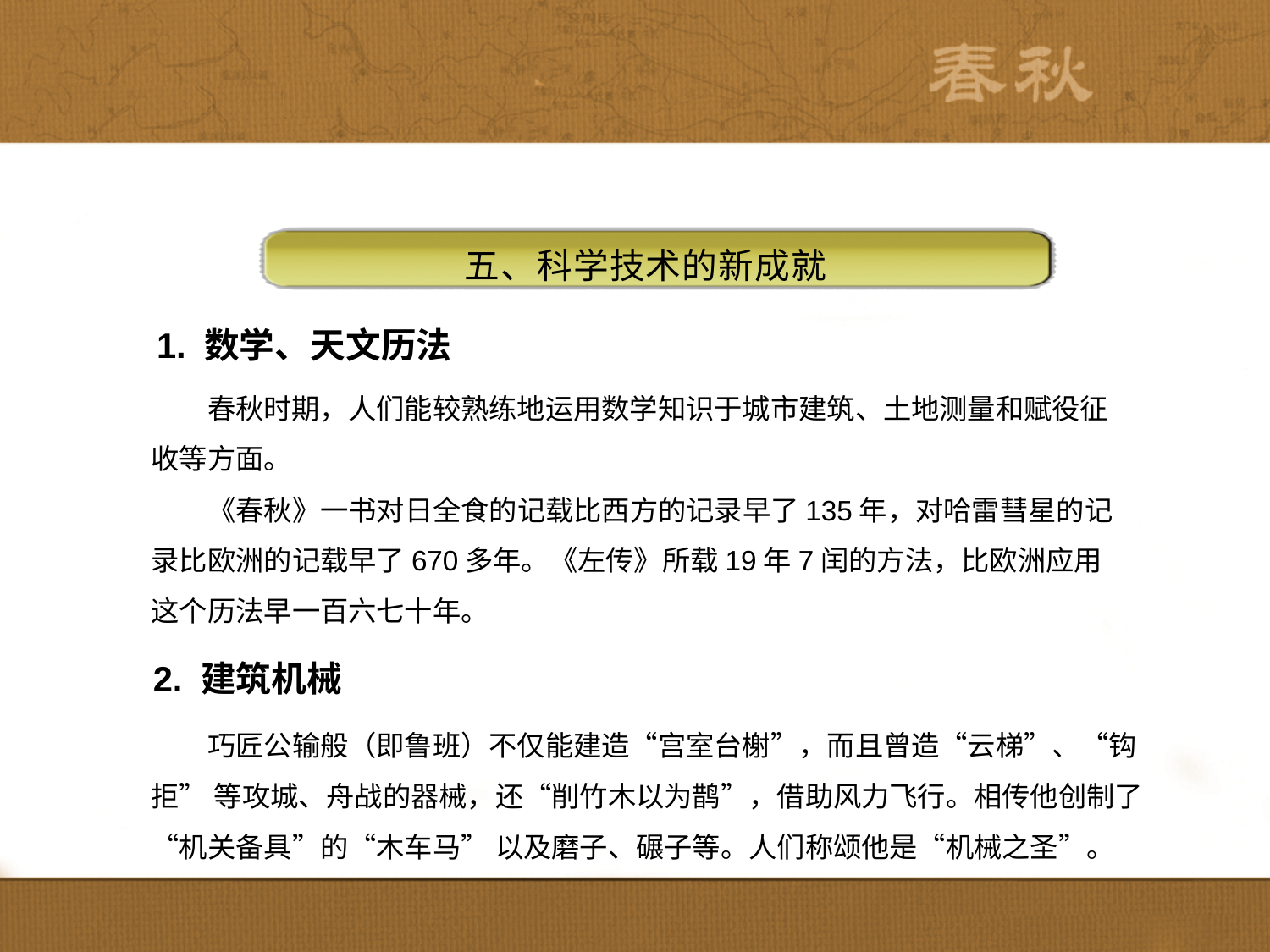

五、科学技术的新成就
1. 数学、天文历法
　　春秋时期，人们能较熟练地运用数学知识于城市建筑、土地测量和赋役征收等方面。
　　《春秋》一书对日全食的记载比西方的记录早了135年，对哈雷彗星的记录比欧洲的记载早了670多年。《左传》所载19年7闰的方法，比欧洲应用这个历法早一百六七十年。
2. 建筑机械
　　巧匠公输般（即鲁班）不仅能建造“宫室台榭”，而且曾造“云梯”、“钩拒” 等攻城、舟战的器械，还“削竹木以为鹊”，借助风力飞行。相传他创制了“机关备具”的“木车马” 以及磨子、碾子等。人们称颂他是“机械之圣”。